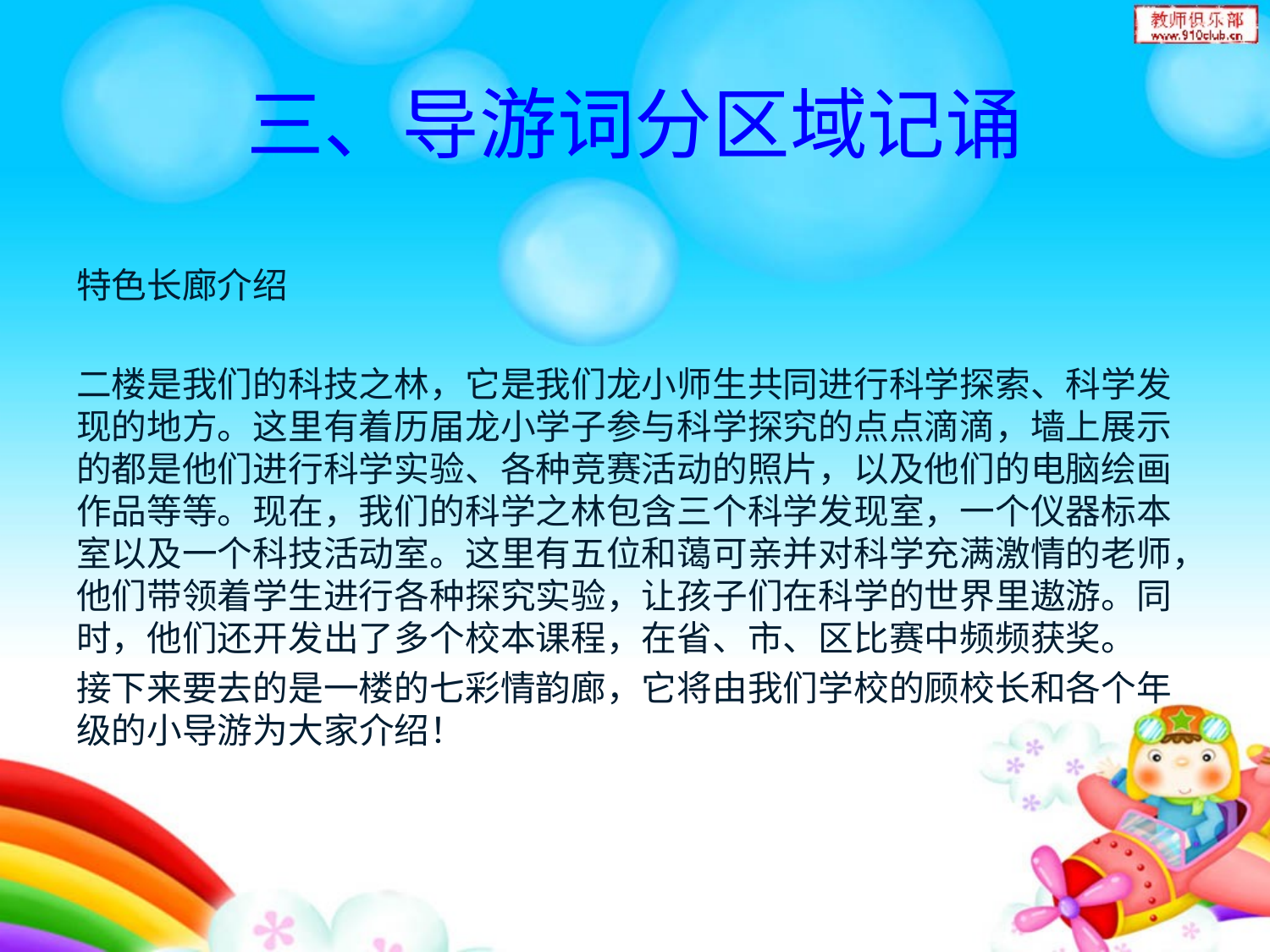

# 三、导游词分区域记诵
特色长廊介绍

二楼是我们的科技之林，它是我们龙小师生共同进行科学探索、科学发现的地方。这里有着历届龙小学子参与科学探究的点点滴滴，墙上展示的都是他们进行科学实验、各种竞赛活动的照片，以及他们的电脑绘画作品等等。现在，我们的科学之林包含三个科学发现室，一个仪器标本室以及一个科技活动室。这里有五位和蔼可亲并对科学充满激情的老师，他们带领着学生进行各种探究实验，让孩子们在科学的世界里遨游。同时，他们还开发出了多个校本课程，在省、市、区比赛中频频获奖。
接下来要去的是一楼的七彩情韵廊，它将由我们学校的顾校长和各个年级的小导游为大家介绍！